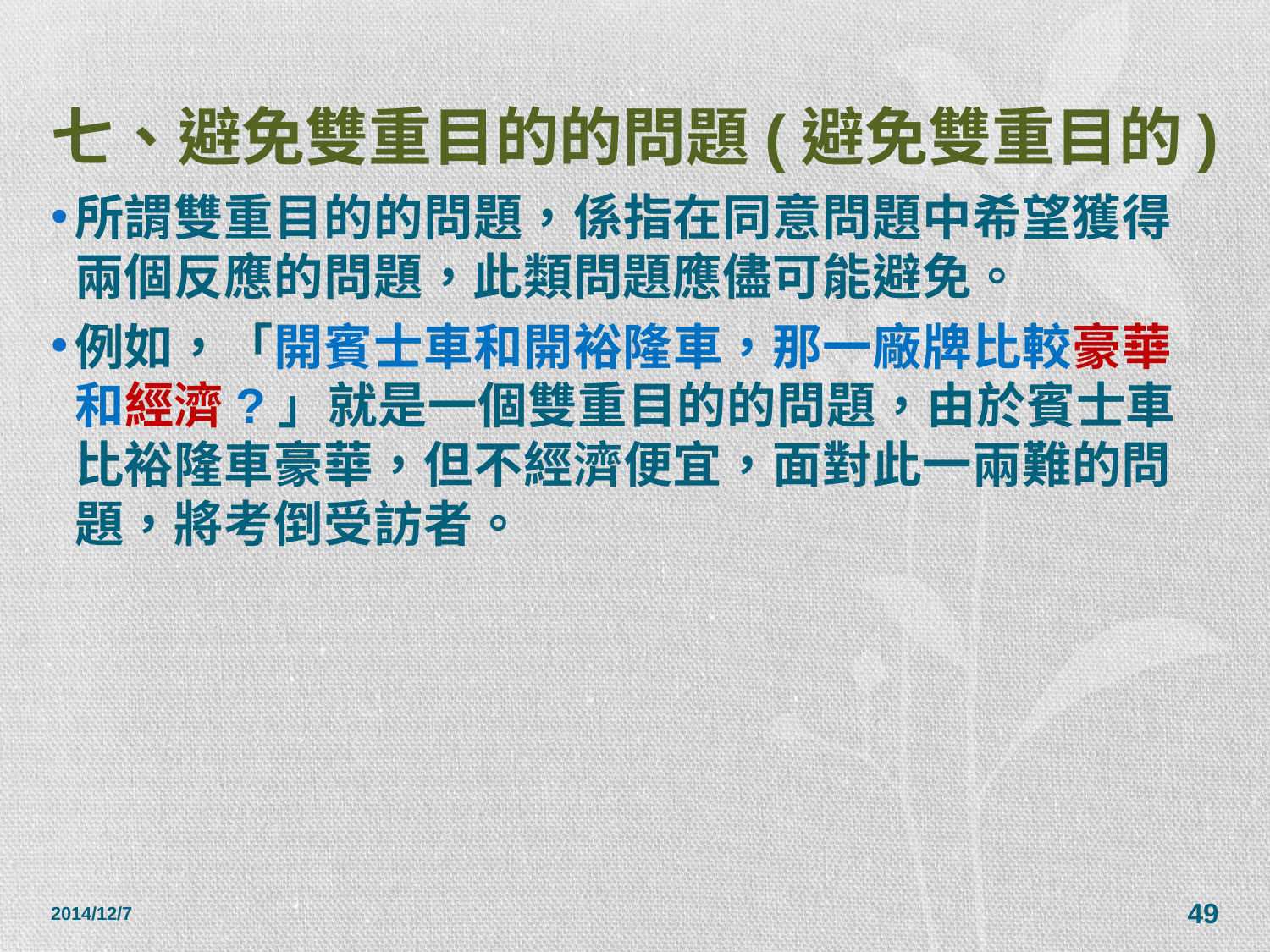

# 七、避免雙重目的的問題(避免雙重目的)
所謂雙重目的的問題，係指在同意問題中希望獲得兩個反應的問題，此類問題應儘可能避免。
例如，「開賓士車和開裕隆車，那一廠牌比較豪華和經濟?」就是一個雙重目的的問題，由於賓士車比裕隆車豪華，但不經濟便宜，面對此一兩難的問題，將考倒受訪者。
2014/12/7
49